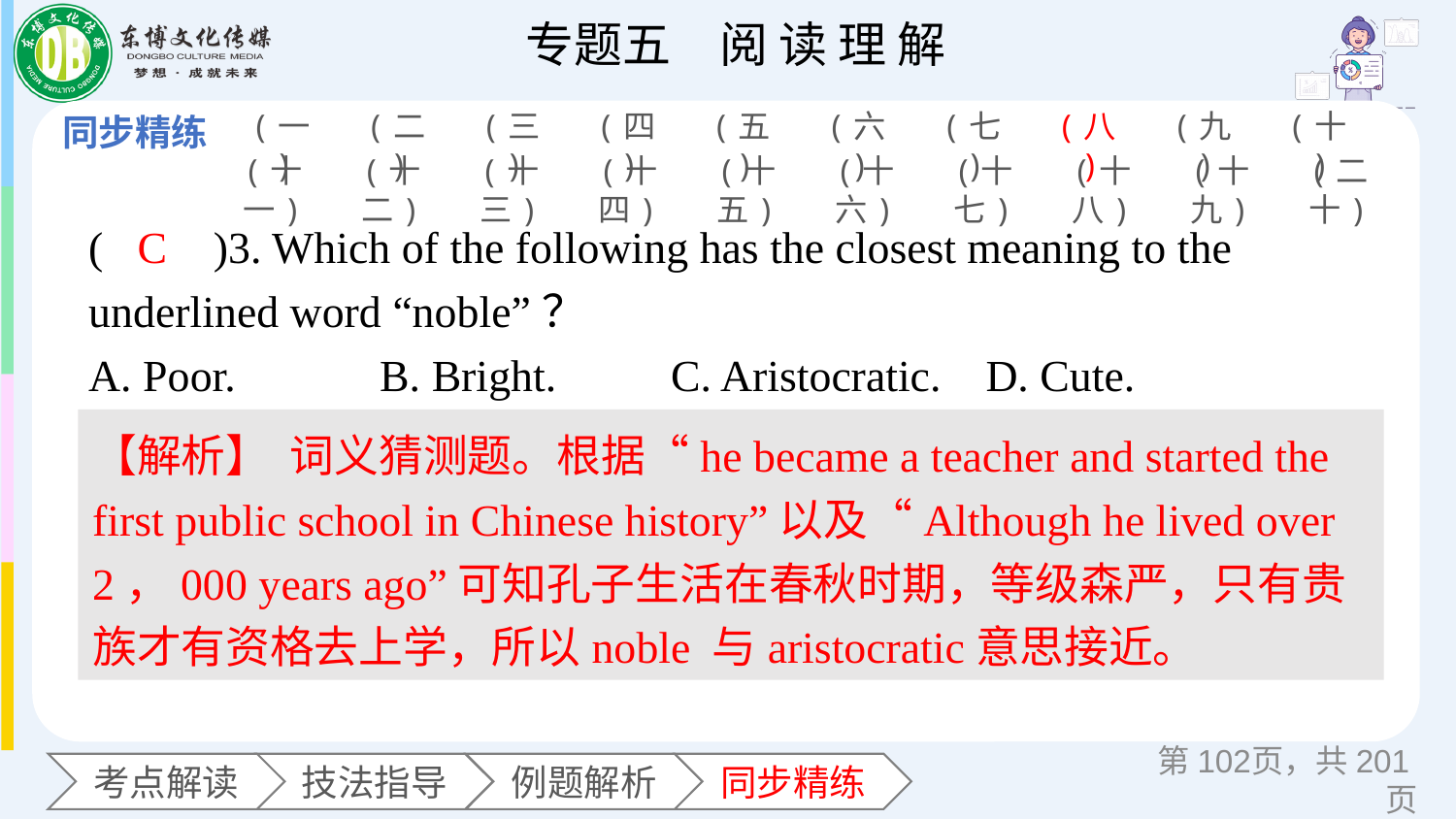

(一)
(二)
(三)
(四)
(五)
(六)
(七)
(八)
(九)
(十)
(十一)
(十二)
(十三)
(十四)
(十五)
(十六)
(十七)
(十八)
(十九)
(二十)
(　　)3. Which of the following has the closest meaning to the underlined word “noble”？
A. Poor.    	B. Bright.    	C. Aristocratic.    D. Cute.
C
【解析】  词义猜测题。根据“he became a teacher and started the first public school in Chinese history”以及“Although he lived over
2，000 years ago”可知孔子生活在春秋时期，等级森严，只有贵族才有资格去上学，所以noble 与aristocratic意思接近。
第102页，共201页